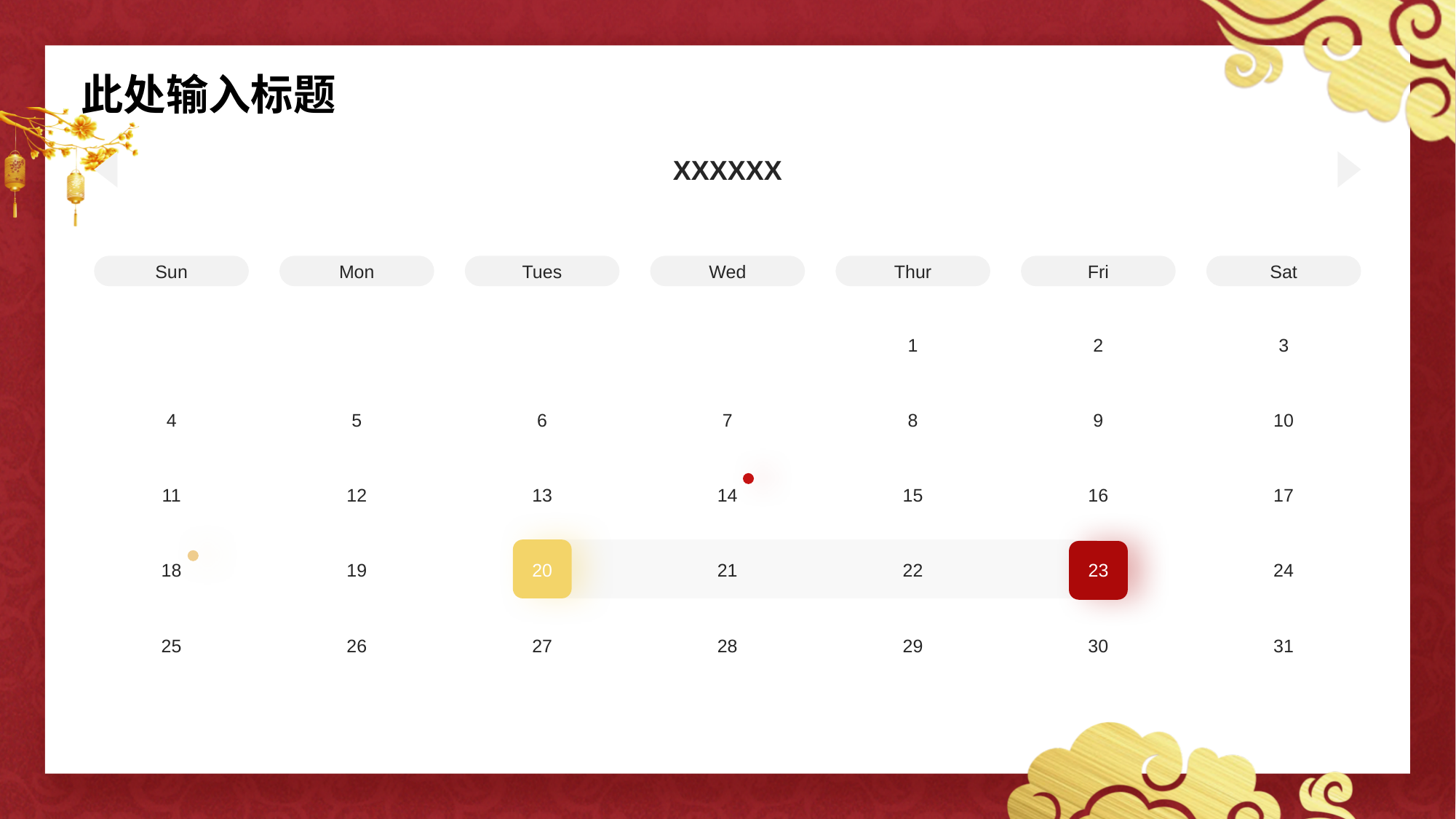

此处输入标题
XXXXXX

Sun
Mon
Tues
Wed
Thur
Fri
Sat
1
2
3
4
5
6
7
8
9
10

11
12
13
14
15
16
17

18
19
20
21
22
23
24
25
26
27
28
29
30
31